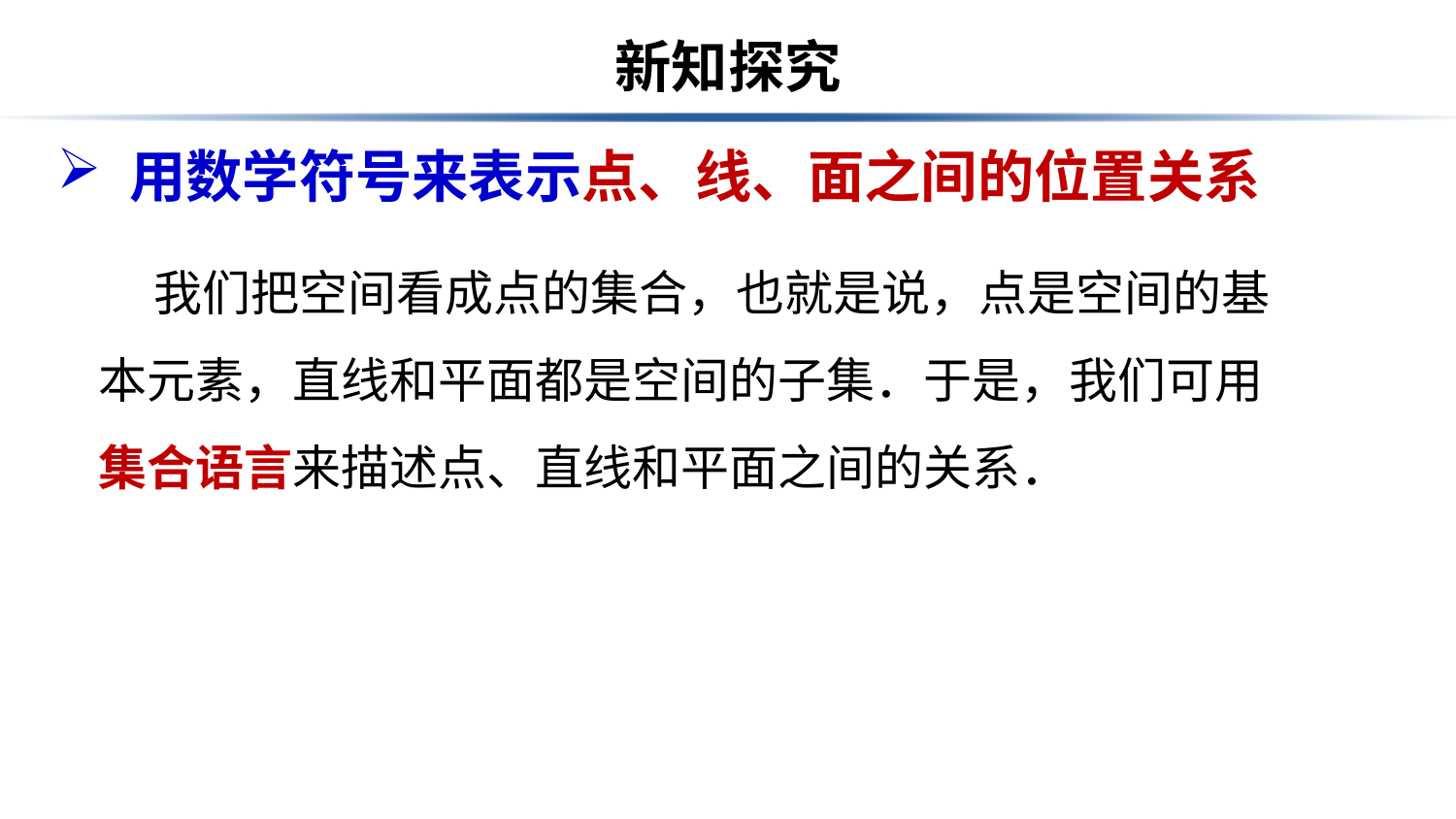

# 新知探究
用数学符号来表示点、线、面之间的位置关系

    我们把空间看成点的集合，也就是说，点是空间的基本元素，直线和平面都是空间的子集．于是，我们可用集合语言来描述点、直线和平面之间的关系．